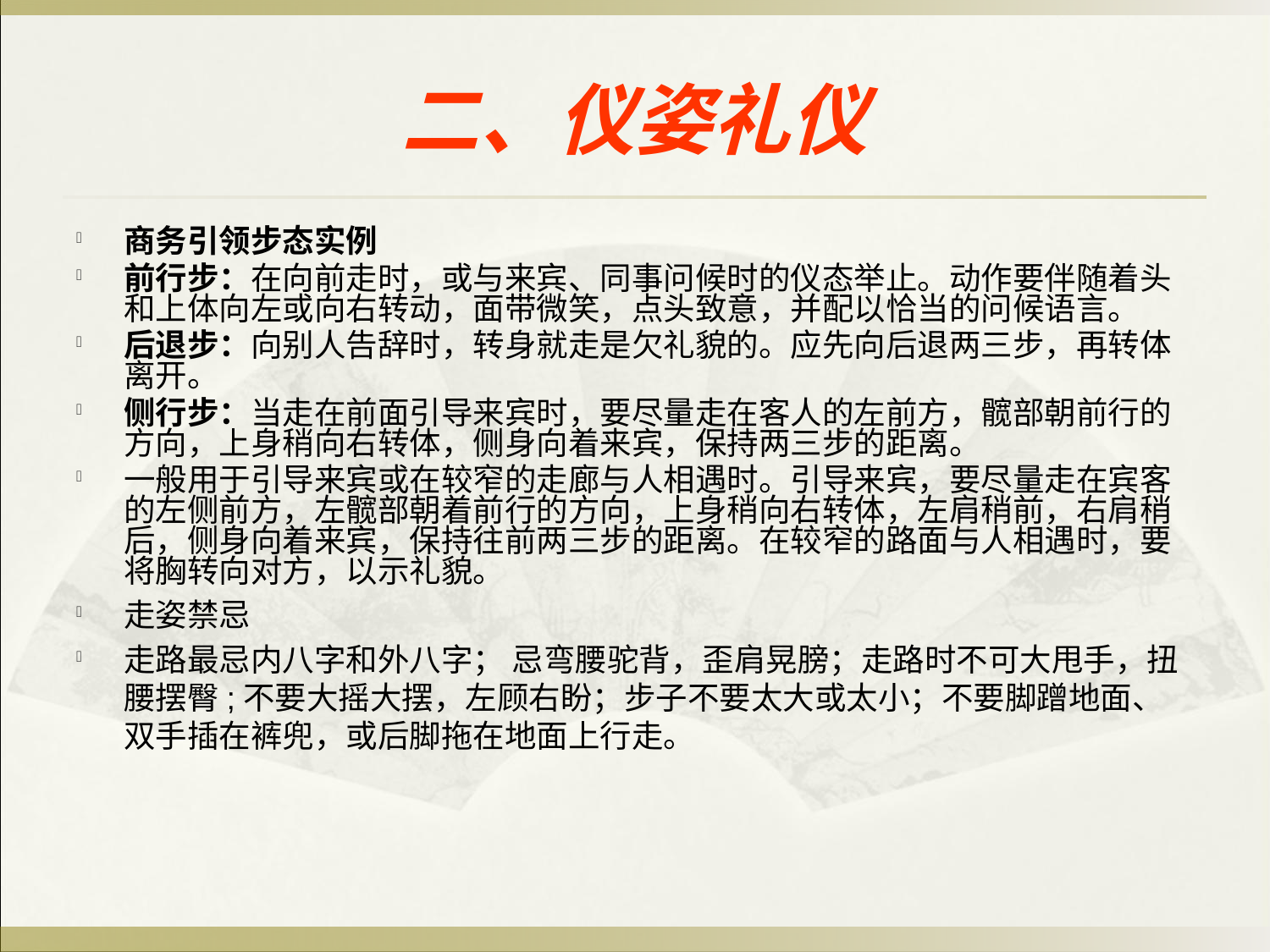

# 二、仪姿礼仪
商务引领步态实例
前行步：在向前走时，或与来宾、同事问候时的仪态举止。动作要伴随着头和上体向左或向右转动，面带微笑，点头致意，并配以恰当的问候语言。
后退步：向别人告辞时，转身就走是欠礼貌的。应先向后退两三步，再转体离开。
侧行步：当走在前面引导来宾时，要尽量走在客人的左前方，髋部朝前行的方向，上身稍向右转体，侧身向着来宾，保持两三步的距离。
一般用于引导来宾或在较窄的走廊与人相遇时。引导来宾，要尽量走在宾客的左侧前方，左髋部朝着前行的方向，上身稍向右转体，左肩稍前，右肩稍后，侧身向着来宾，保持往前两三步的距离。在较窄的路面与人相遇时，要将胸转向对方，以示礼貌。
走姿禁忌
走路最忌内八字和外八字； 忌弯腰驼背，歪肩晃膀；走路时不可大甩手，扭腰摆臀;不要大摇大摆，左顾右盼；步子不要太大或太小；不要脚蹭地面、双手插在裤兜，或后脚拖在地面上行走。